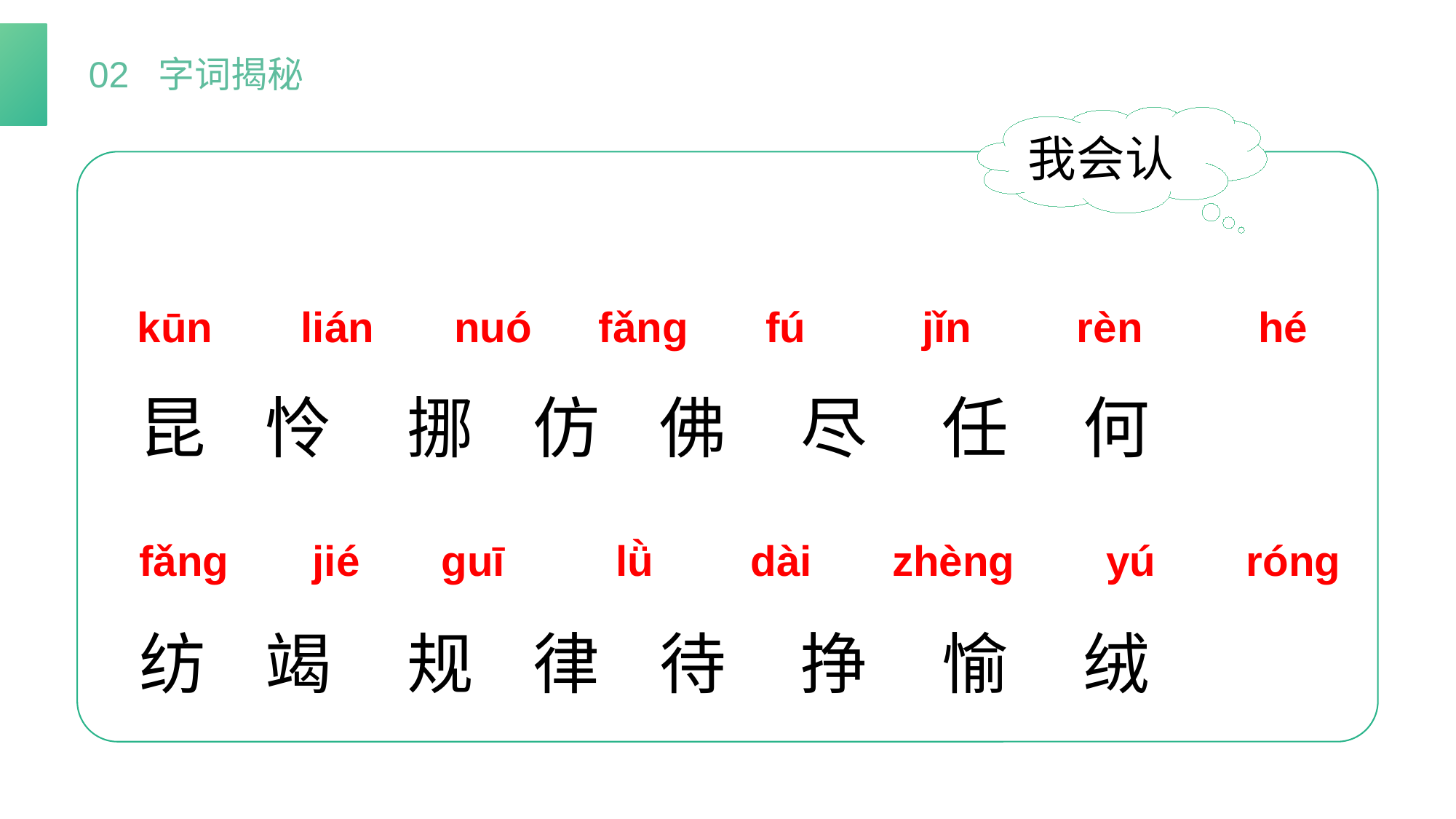

02  字词揭秘
我会认
kūn
lián
nuó
 fǎnɡ
rèn
 hé
fú
jǐn
昆    怜     挪    仿    佛     尽     任     何

纺    竭     规    律    待     挣     愉     绒
fǎnɡ
ɡuī
   lǜ
 dài
zhènɡ
 yú
  rónɡ
jié